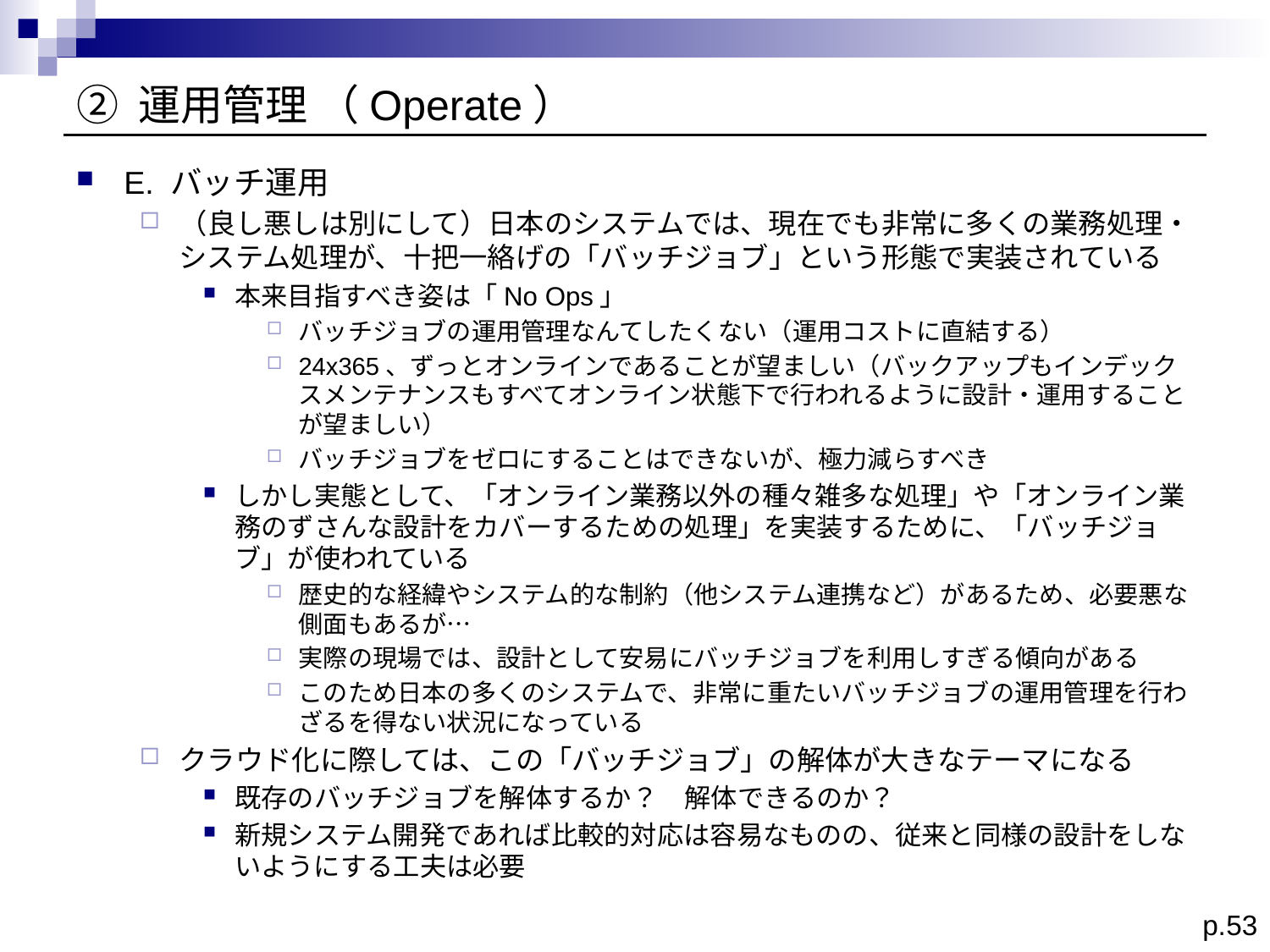

# ② 運用管理 （Operate）
E. バッチ運用
（良し悪しは別にして）日本のシステムでは、現在でも非常に多くの業務処理・システム処理が、十把一絡げの「バッチジョブ」という形態で実装されている
本来目指すべき姿は「No Ops」
バッチジョブの運用管理なんてしたくない（運用コストに直結する）
24x365、ずっとオンラインであることが望ましい（バックアップもインデックスメンテナンスもすべてオンライン状態下で行われるように設計・運用することが望ましい）
バッチジョブをゼロにすることはできないが、極力減らすべき
しかし実態として、「オンライン業務以外の種々雑多な処理」や「オンライン業務のずさんな設計をカバーするための処理」を実装するために、「バッチジョブ」が使われている
歴史的な経緯やシステム的な制約（他システム連携など）があるため、必要悪な側面もあるが…
実際の現場では、設計として安易にバッチジョブを利用しすぎる傾向がある
このため日本の多くのシステムで、非常に重たいバッチジョブの運用管理を行わざるを得ない状況になっている
クラウド化に際しては、この「バッチジョブ」の解体が大きなテーマになる
既存のバッチジョブを解体するか？　解体できるのか？
新規システム開発であれば比較的対応は容易なものの、従来と同様の設計をしないようにする工夫は必要